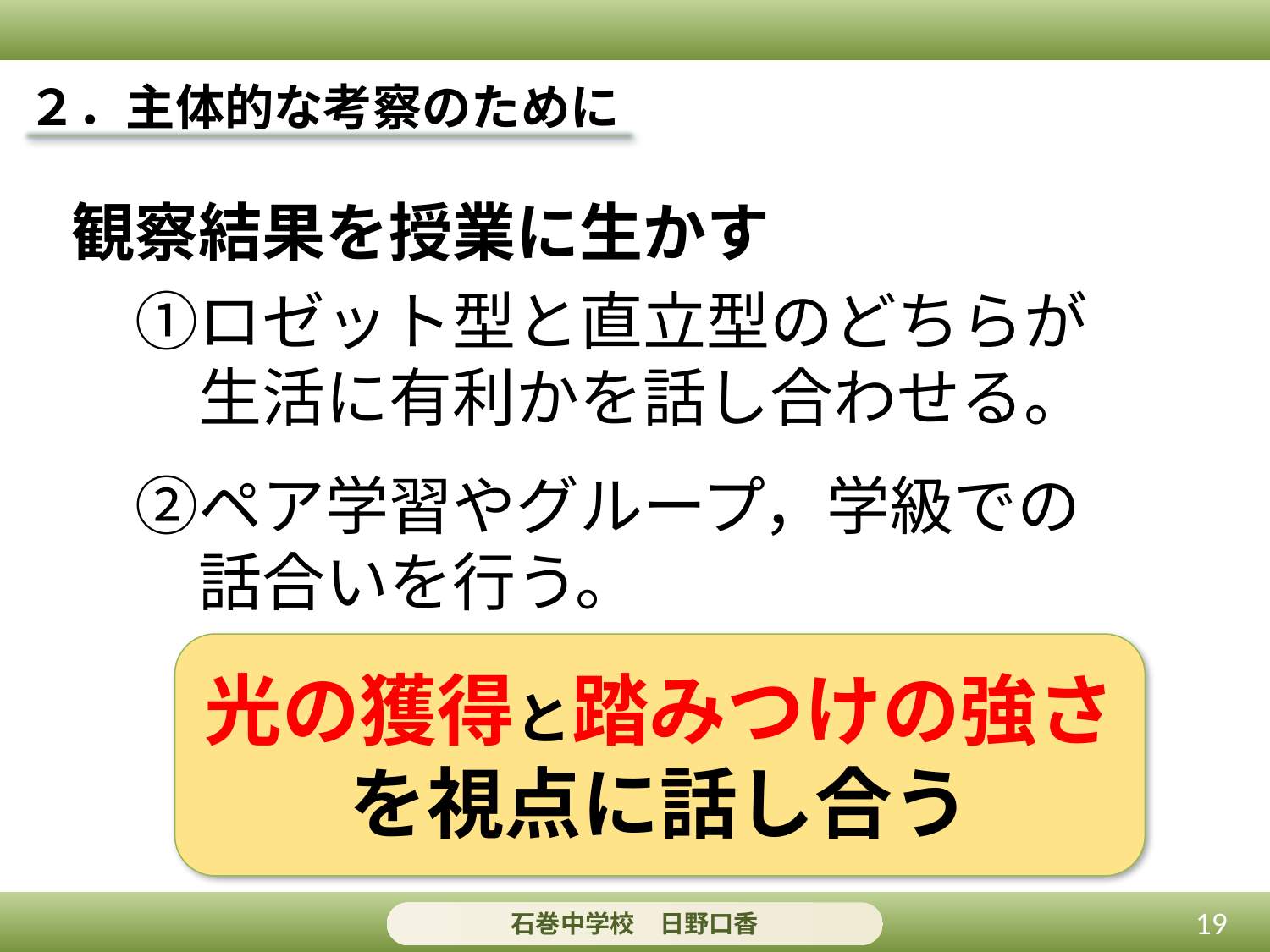

２．主体的な考察のために

観察結果を授業に生かす
　①ロゼット型と直立型のどちらが
　　生活に有利かを話し合わせる。

　②ペア学習やグループ，学級での
　　話合いを行う。
光の獲得と踏みつけの強さを視点に話し合う
石巻中学校　日野口香
19